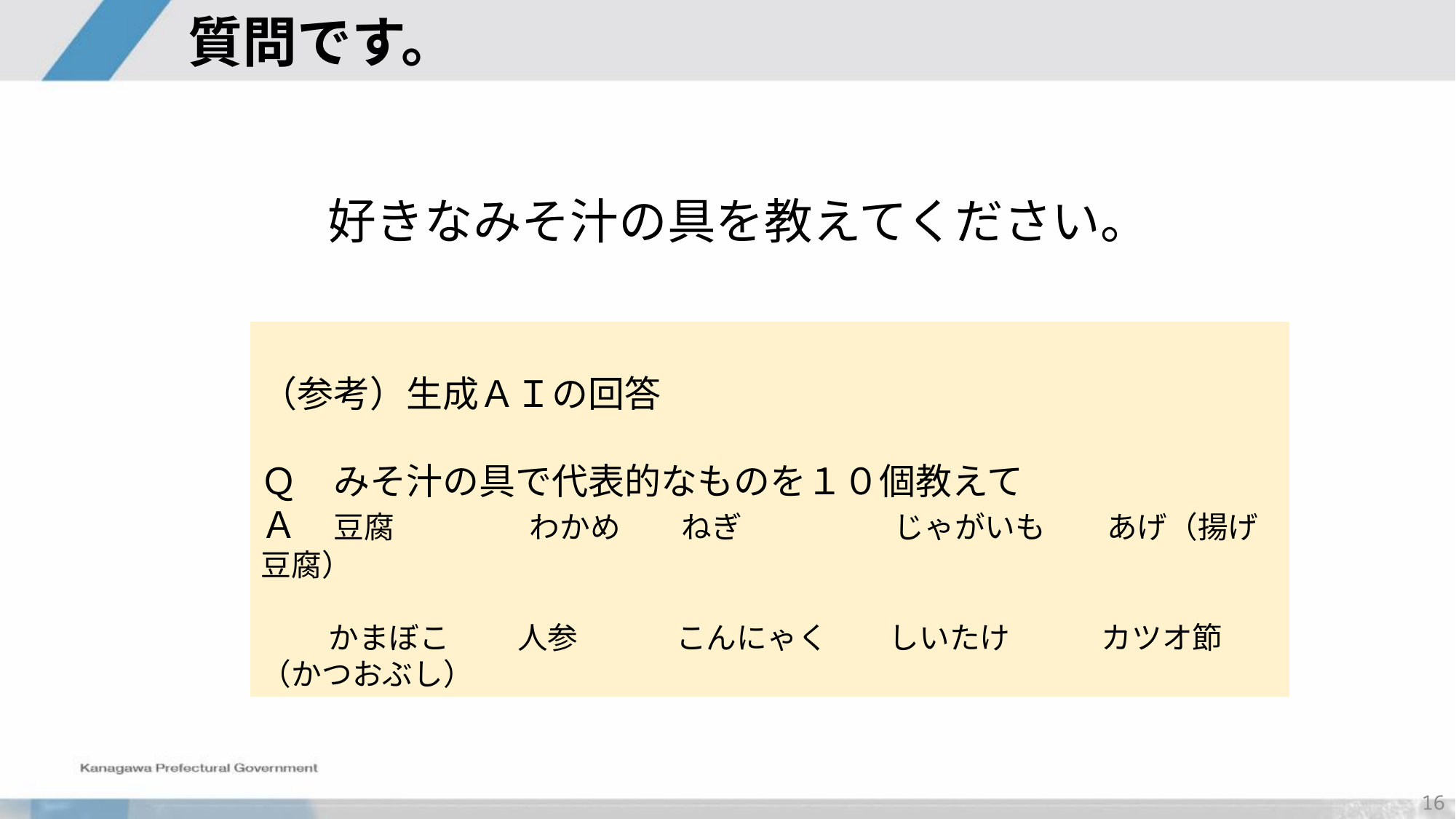

# 質問です。
好きなみそ汁の具を教えてください。
（参考）生成ＡＩの回答
Ｑ　みそ汁の具で代表的なものを１０個教えて
Ａ　豆腐 　　　 　わかめ　　ねぎ　　　　　じゃがいも　　あげ（揚げ豆腐）

　　 かまぼこ　　 人参　　 　こんにゃく　　しいたけ　　　カツオ節（かつおぶし）
16